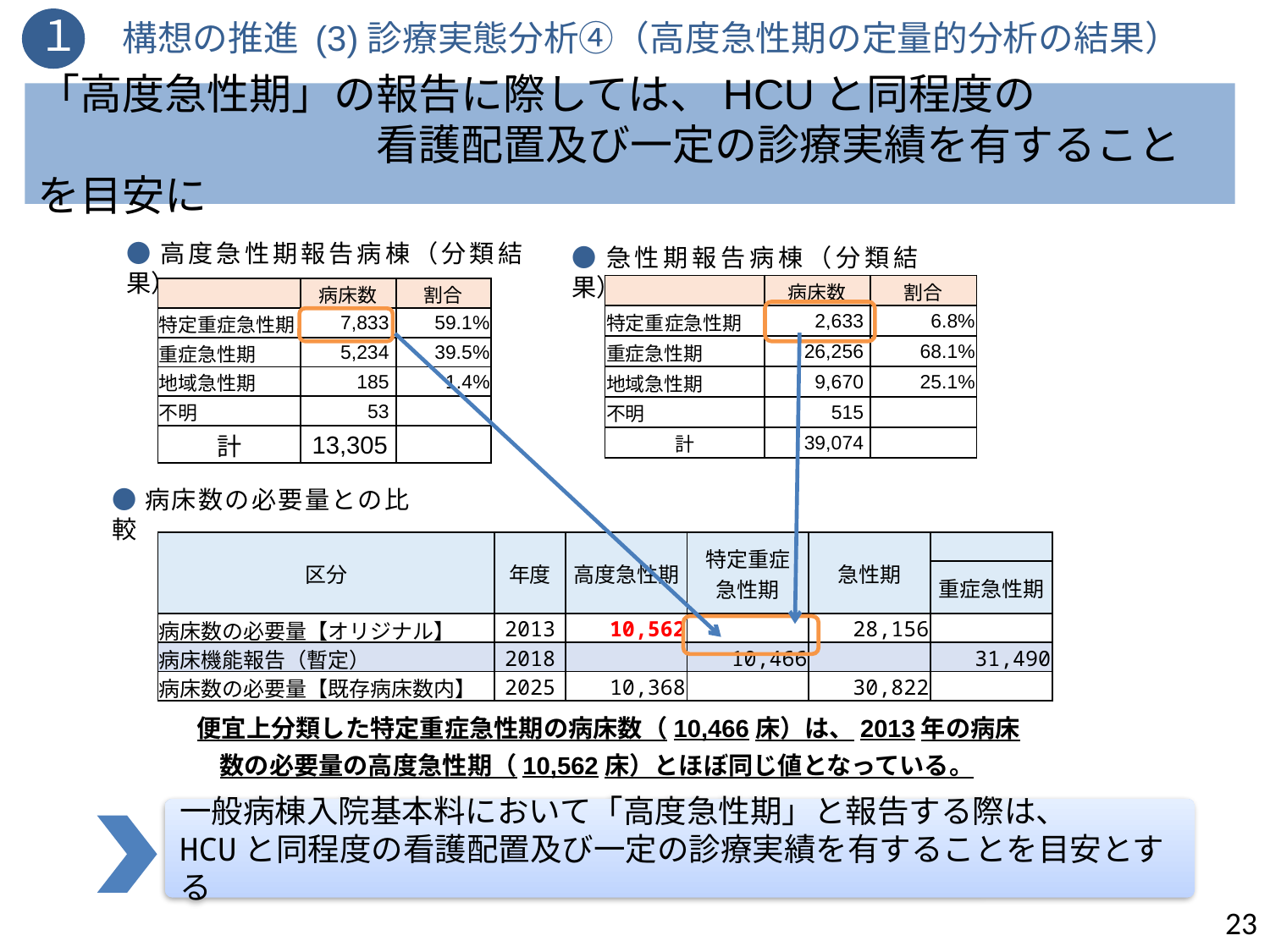

１　構想の推進 (3)診療実態分析④（高度急性期の定量的分析の結果）

「高度急性期」の報告に際しては、HCUと同程度の
　　　　　　　　看護配置及び一定の診療実績を有することを目安に
●高度急性期報告病棟（分類結果）
●急性期報告病棟（分類結果）
|  | 病床数 | 割合 |
| --- | --- | --- |
| 特定重症急性期 | 2,633 | 6.8% |
| 重症急性期 | 26,256 | 68.1% |
| 地域急性期 | 9,670 | 25.1% |
| 不明 | 515 |  |
| 計 | 39,074 |  |
|  | 病床数 | 割合 |
| --- | --- | --- |
| 特定重症急性期 | 7,833 | 59.1% |
| 重症急性期 | 5,234 | 39.5% |
| 地域急性期 | 185 | 1.4% |
| 不明 | 53 |  |
| 計 | 13,305 |  |

●病床数の必要量との比較
| 区分 | 年度 | 高度急性期 | 特定重症 急性期 | 急性期 |  |
| --- | --- | --- | --- | --- | --- |
|  |  |  |  |  | 重症急性期 |
| 病床数の必要量【オリジナル】 | 2013 | 10,562 |  | 28,156 |  |
| 病床機能報告（暫定） | 2018 |  | 10,466 |  | 31,490 |
| 病床数の必要量【既存病床数内】 | 2025 | 10,368 |  | 30,822 |  |

便宜上分類した特定重症急性期の病床数（10,466床）は、2013年の病床数の必要量の高度急性期（10,562床）とほぼ同じ値となっている。
一般病棟入院基本料において「高度急性期」と報告する際は、
HCUと同程度の看護配置及び一定の診療実績を有することを目安とする

23